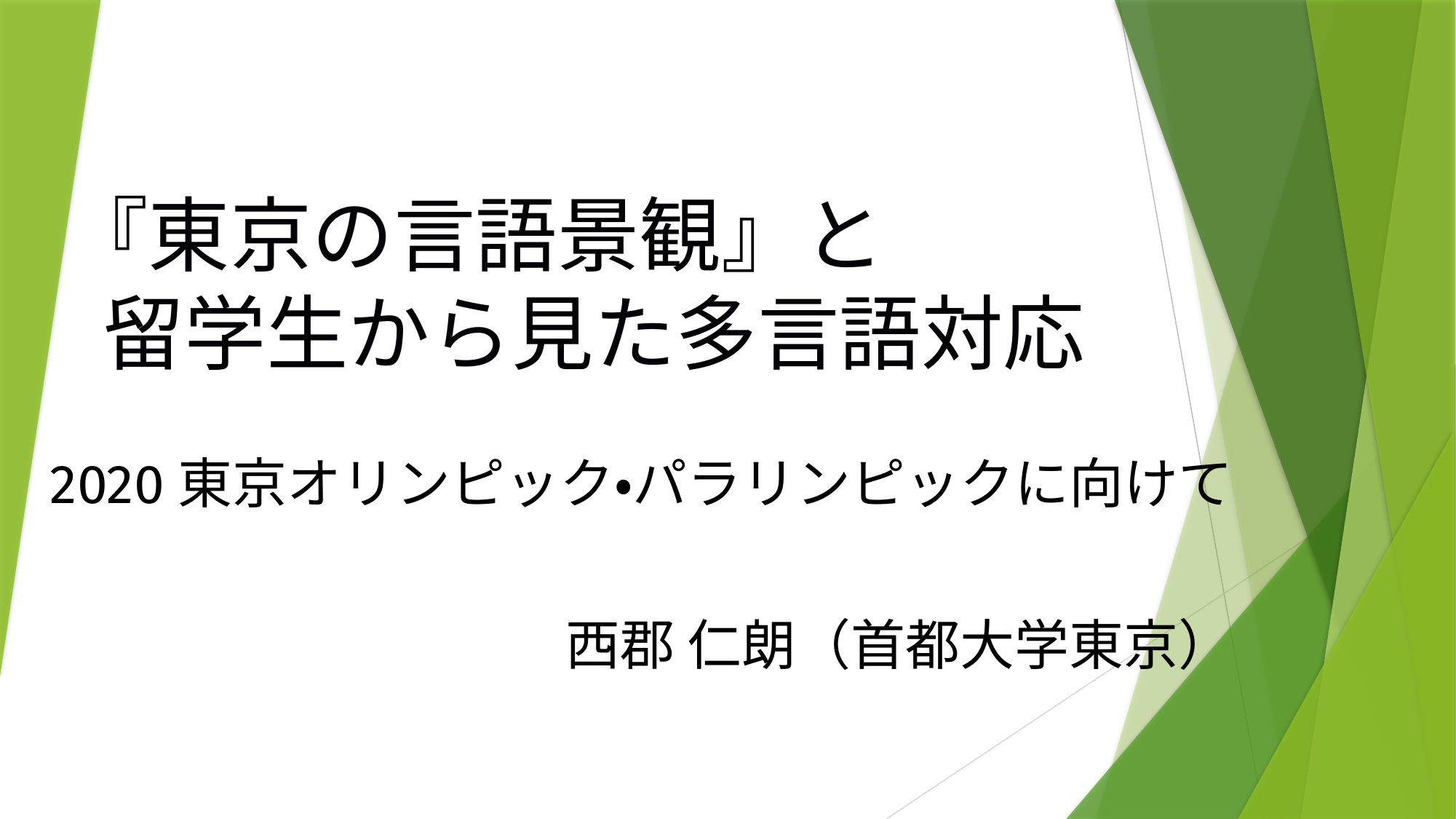

# 『東京の言語景観』と 留学生から見た多言語対応
2020東京オリンピック・パラリンピックに向けて

西郡 仁朗（首都大学東京）